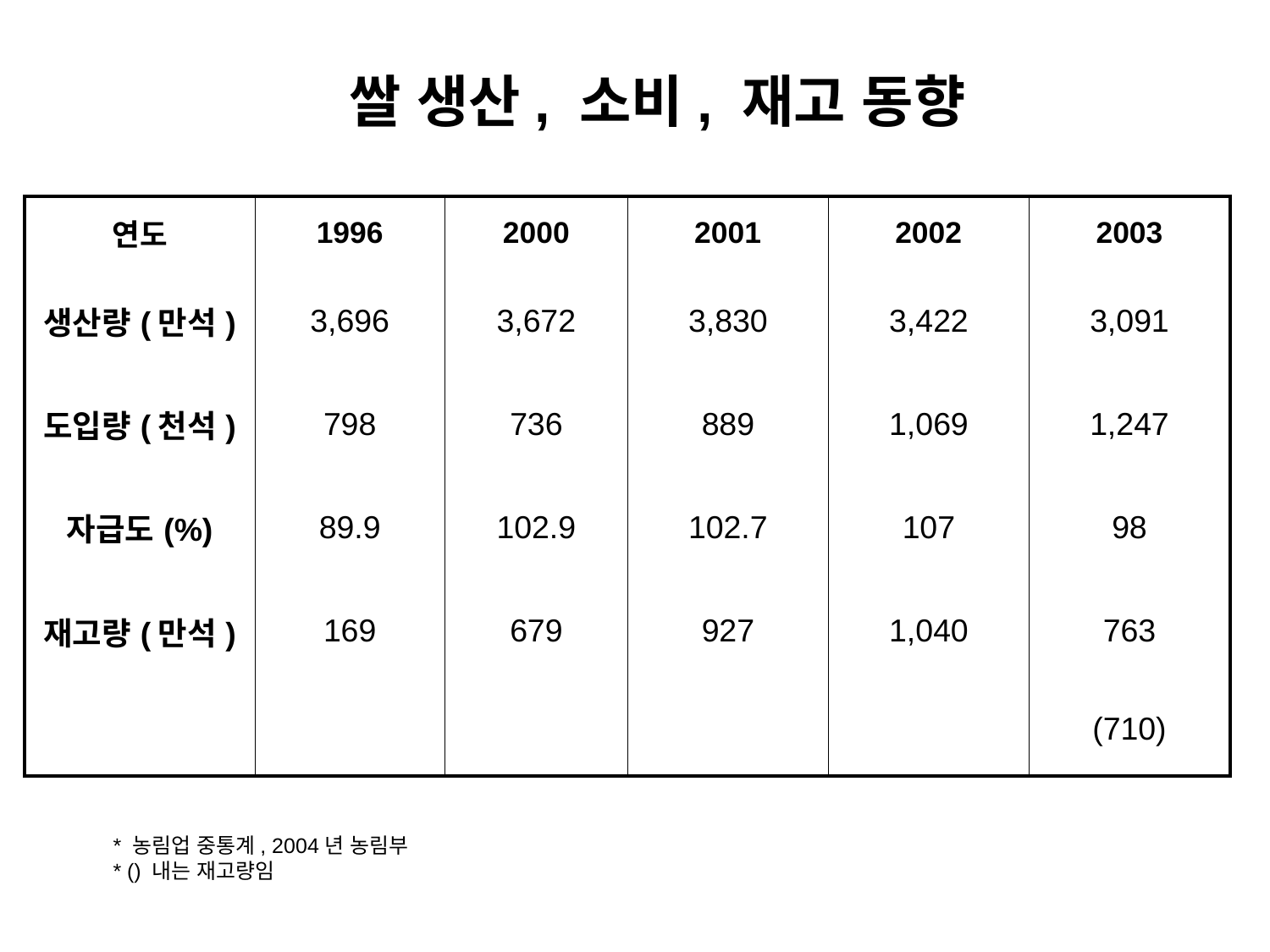

쌀 생산, 소비, 재고 동향
| 연도 | 1996 | 2000 | 2001 | 2002 | 2003 |
| --- | --- | --- | --- | --- | --- |
| 생산량(만석) | 3,696 | 3,672 | 3,830 | 3,422 | 3,091 |
| 도입량(천석) | 798 | 736 | 889 | 1,069 | 1,247 |
| 자급도(%) | 89.9 | 102.9 | 102.7 | 107 | 98 |
| 재고량(만석) | 169 | 679 | 927 | 1,040 | 763 |
|  |  |  |  |  | (710) |

* 농림업 중통계, 2004년 농림부
* () 내는 재고량임